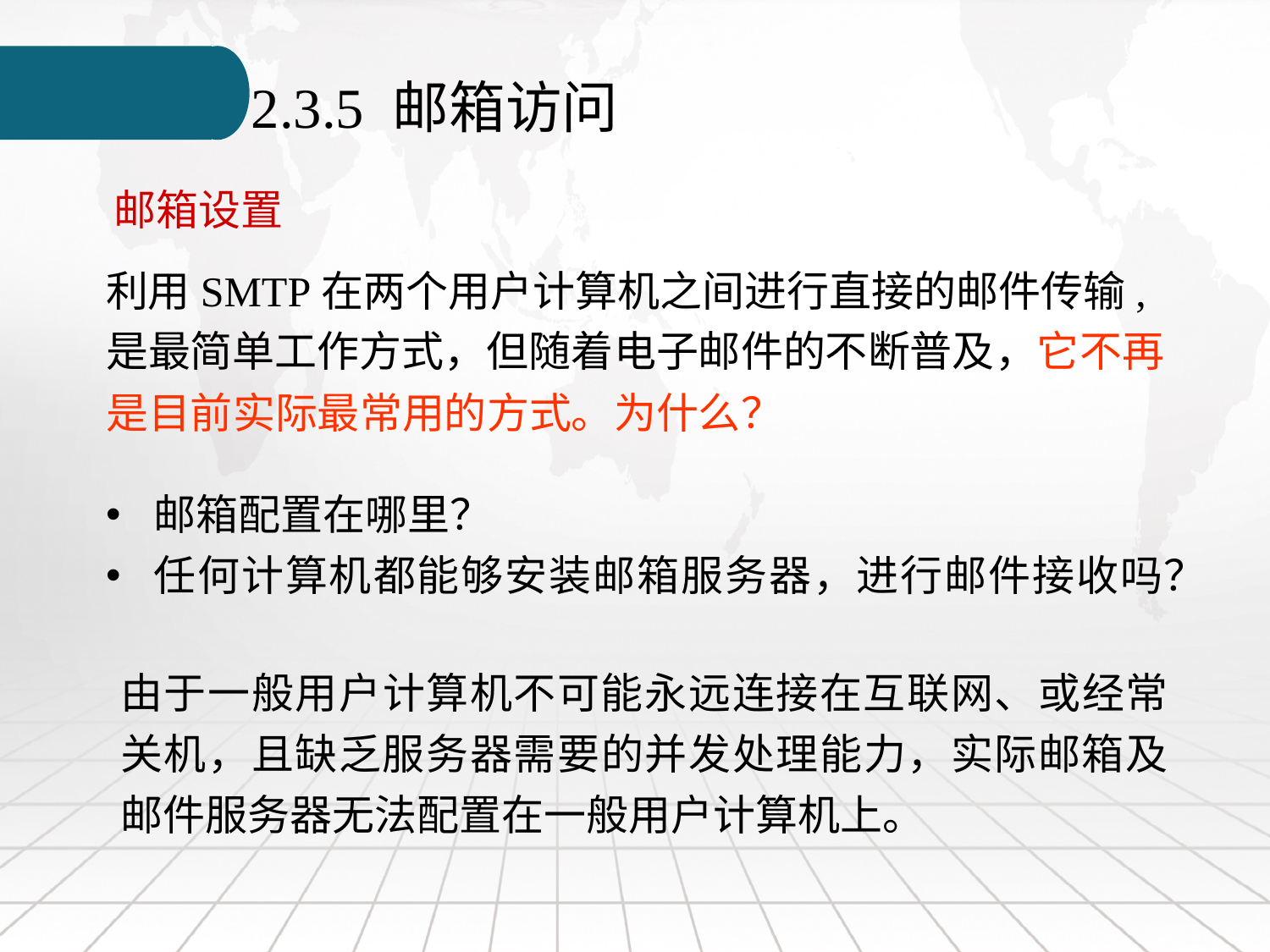

2.3.5 邮箱访问
邮箱设置
利用SMTP在两个用户计算机之间进行直接的邮件传输,是最简单工作方式，但随着电子邮件的不断普及，它不再是目前实际最常用的方式。为什么？
邮箱配置在哪里？
任何计算机都能够安装邮箱服务器，进行邮件接收吗？
由于一般用户计算机不可能永远连接在互联网、或经常关机，且缺乏服务器需要的并发处理能力，实际邮箱及邮件服务器无法配置在一般用户计算机上。